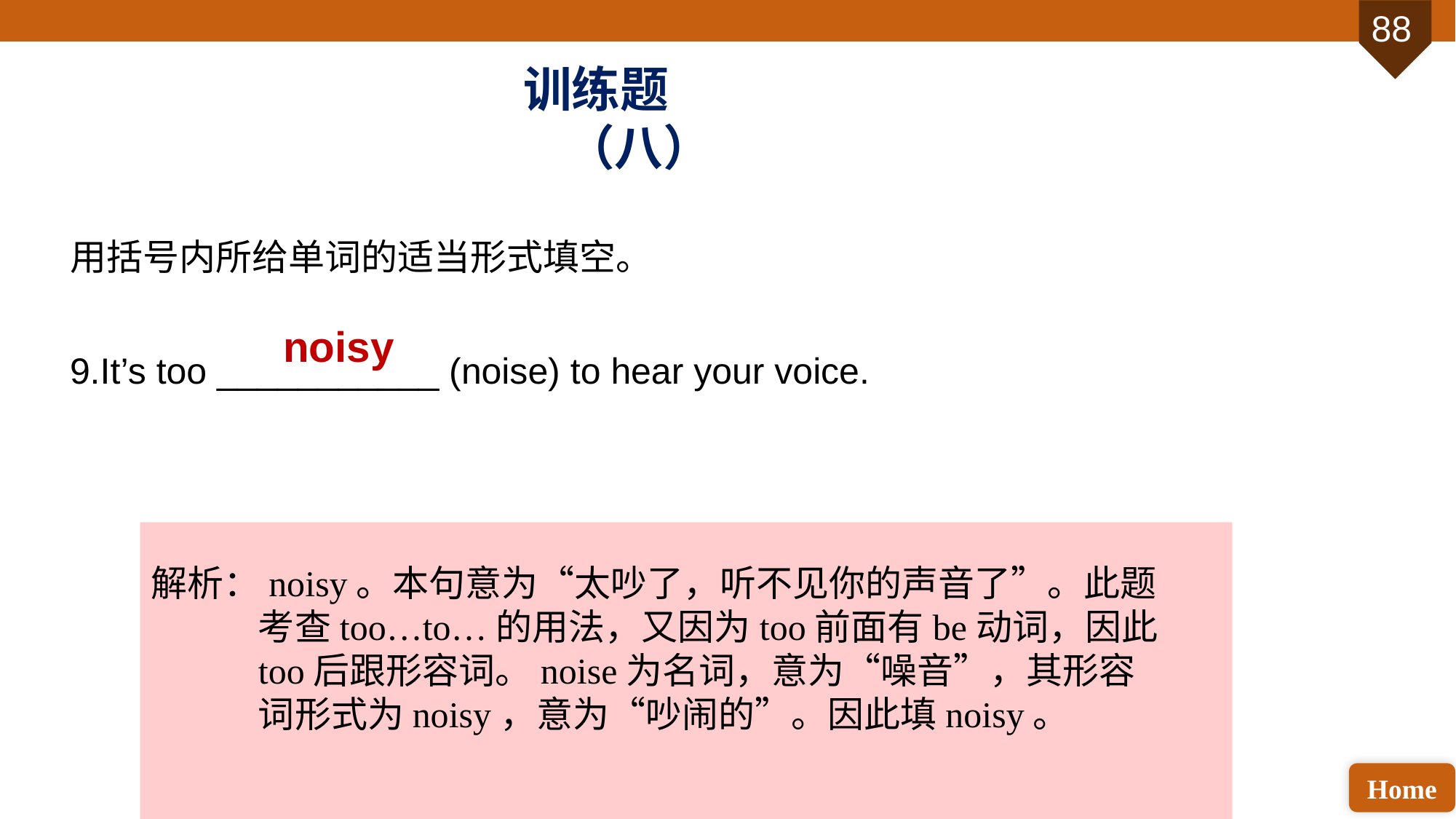

训练题（八）
用括号内所给单词的适当形式填空。

9.It’s too ___________ (noise) to hear your voice.
noisy

解析：noisy。本句意为“太吵了，听不见你的声音了”。此题考查too…to…的用法，又因为too前面有be动词，因此too后跟形容词。noise为名词，意为“噪音”，其形容词形式为noisy，意为“吵闹的”。因此填noisy。